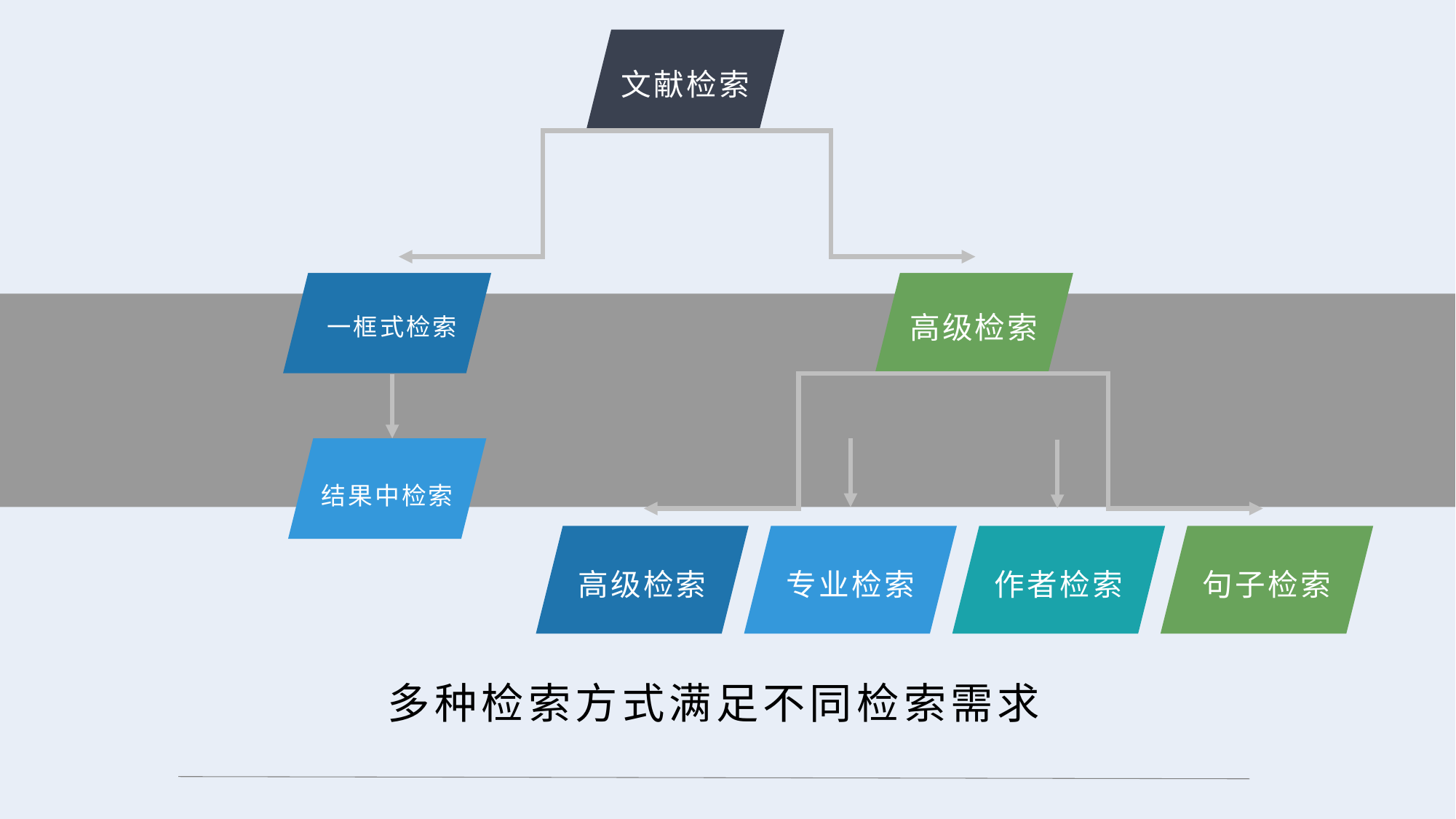

文献检索

一框式检索
高级检索

高级检索
专业检索
作者检索
句子检索

结果中检索
多种检索方式满足不同检索需求